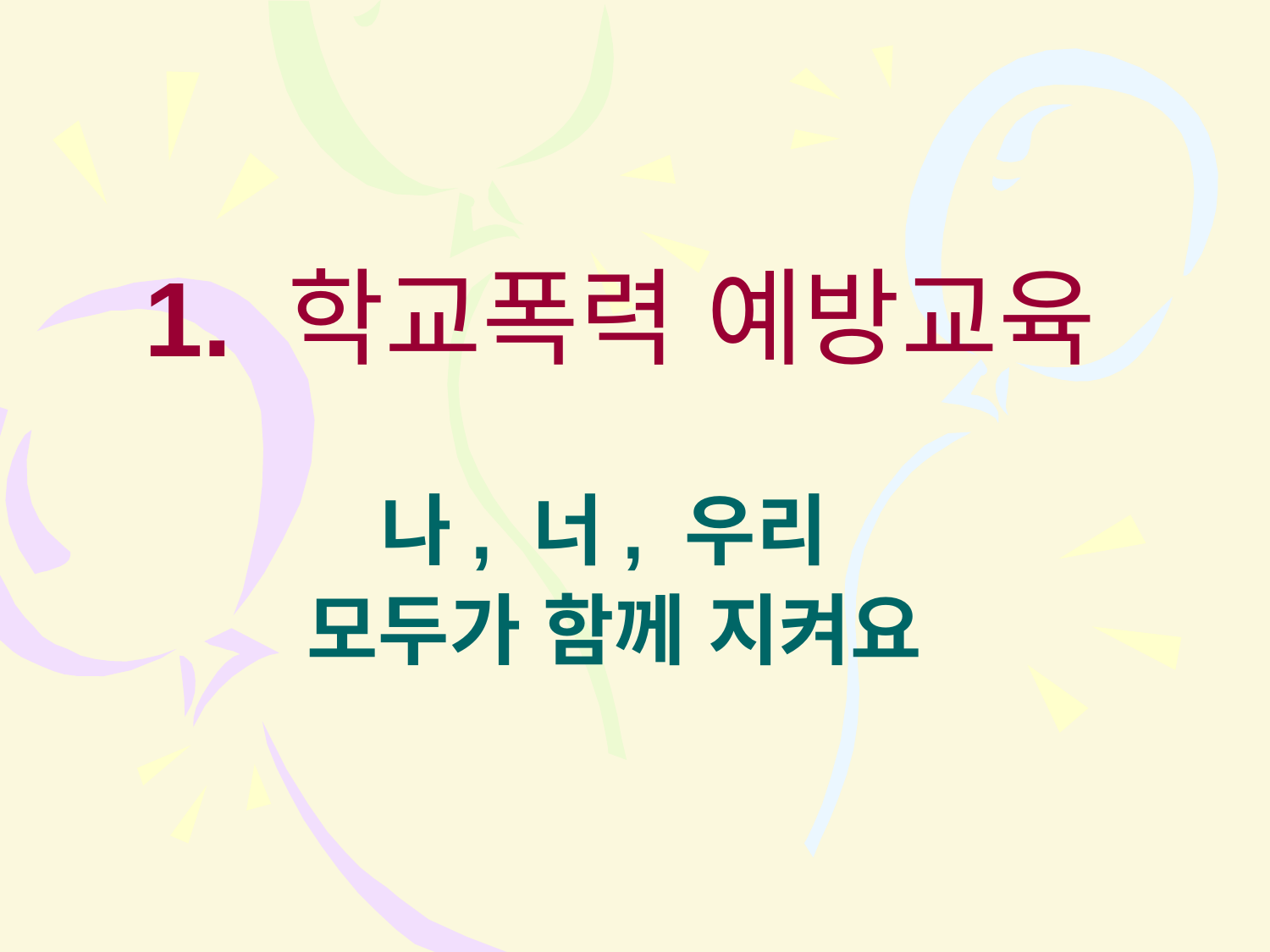

# 1. 학교폭력 예방교육
나, 너, 우리
모두가 함께 지켜요